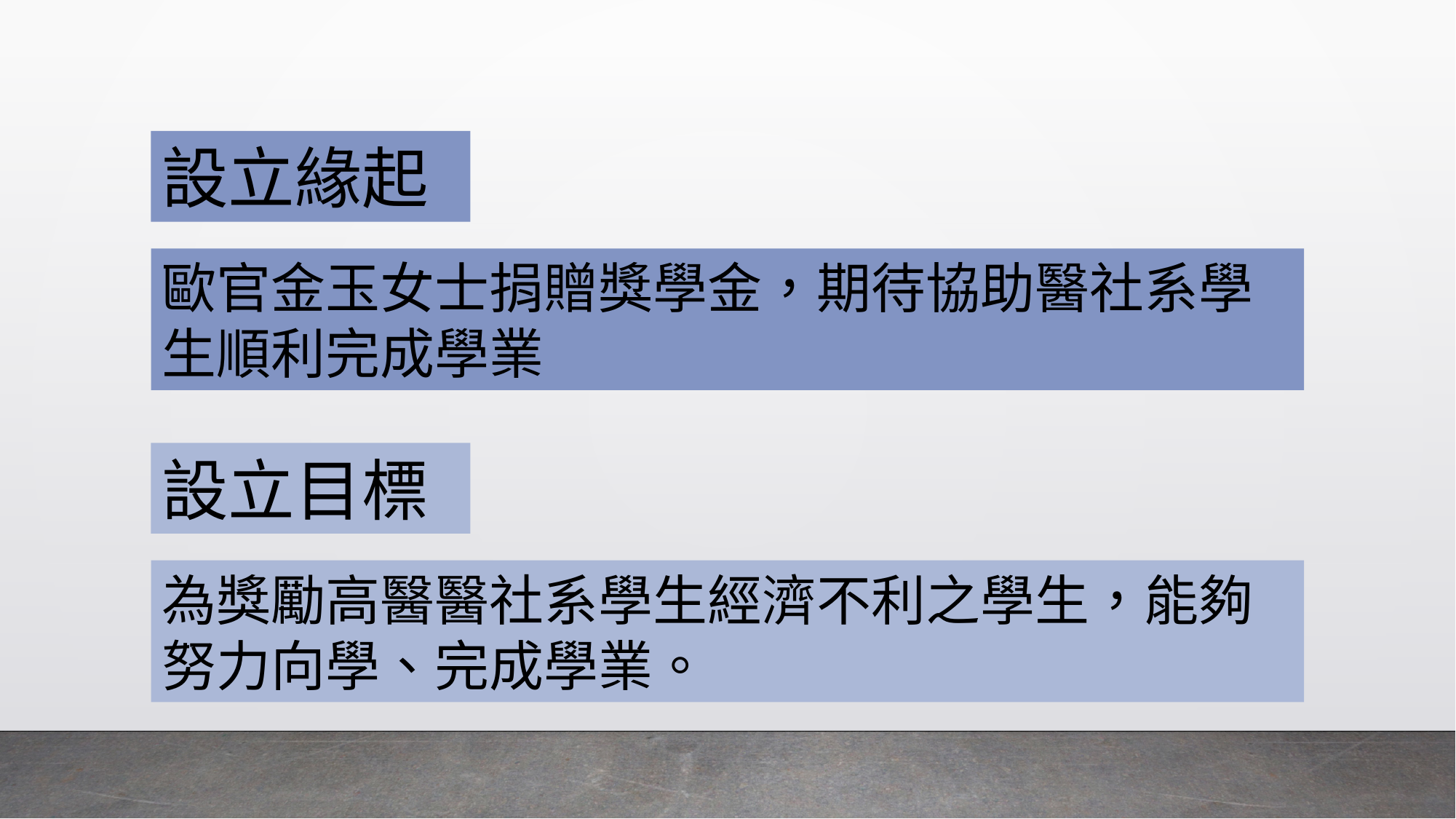

設立緣起
歐官金玉女士捐贈獎學金，期待協助醫社系學生順利完成學業
設立目標
為獎勵高醫醫社系學生經濟不利之學生，能夠努力向學、完成學業。